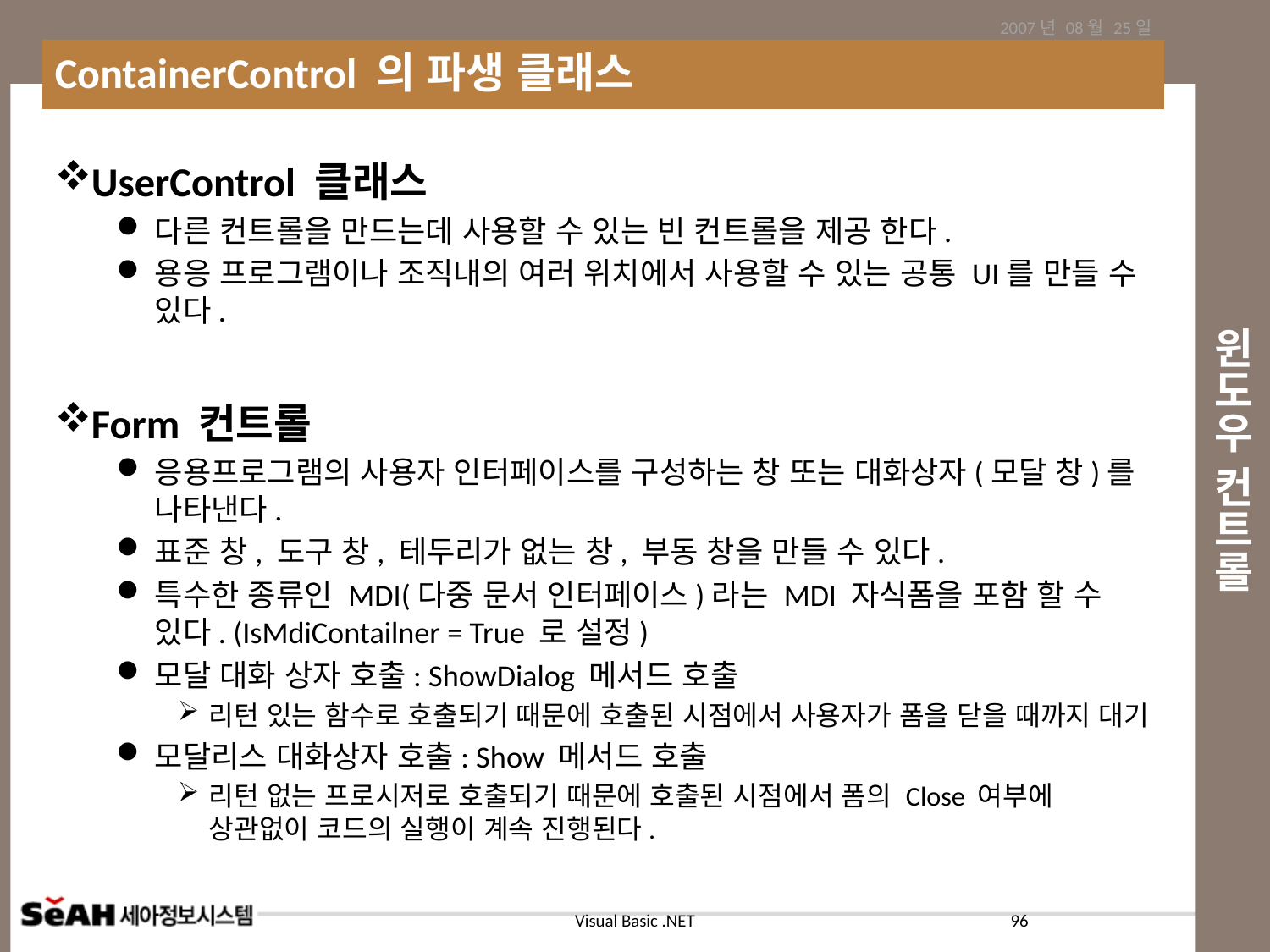

2007년 08월 25일
ContainerControl 의 파생 클래스
# 윈도우 컨트롤

UserControl 클래스
다른 컨트롤을 만드는데 사용할 수 있는 빈 컨트롤을 제공 한다.
용응 프로그램이나 조직내의 여러 위치에서 사용할 수 있는 공통 UI를 만들 수 있다.

Form 컨트롤
응용프로그램의 사용자 인터페이스를 구성하는 창 또는 대화상자(모달 창)를 나타낸다.
표준 창, 도구 창, 테두리가 없는 창, 부동 창을 만들 수 있다.
특수한 종류인 MDI(다중 문서 인터페이스)라는 MDI 자식폼을 포함 할 수 있다. (IsMdiContailner = True 로 설정)
모달 대화 상자 호출: ShowDialog 메서드 호출
리턴 있는 함수로 호출되기 때문에 호출된 시점에서 사용자가 폼을 닫을 때까지 대기
모달리스 대화상자 호출: Show 메서드 호출
리턴 없는 프로시저로 호출되기 때문에 호출된 시점에서 폼의 Close 여부에 상관없이 코드의 실행이 계속 진행된다.
96
Visual Basic .NET